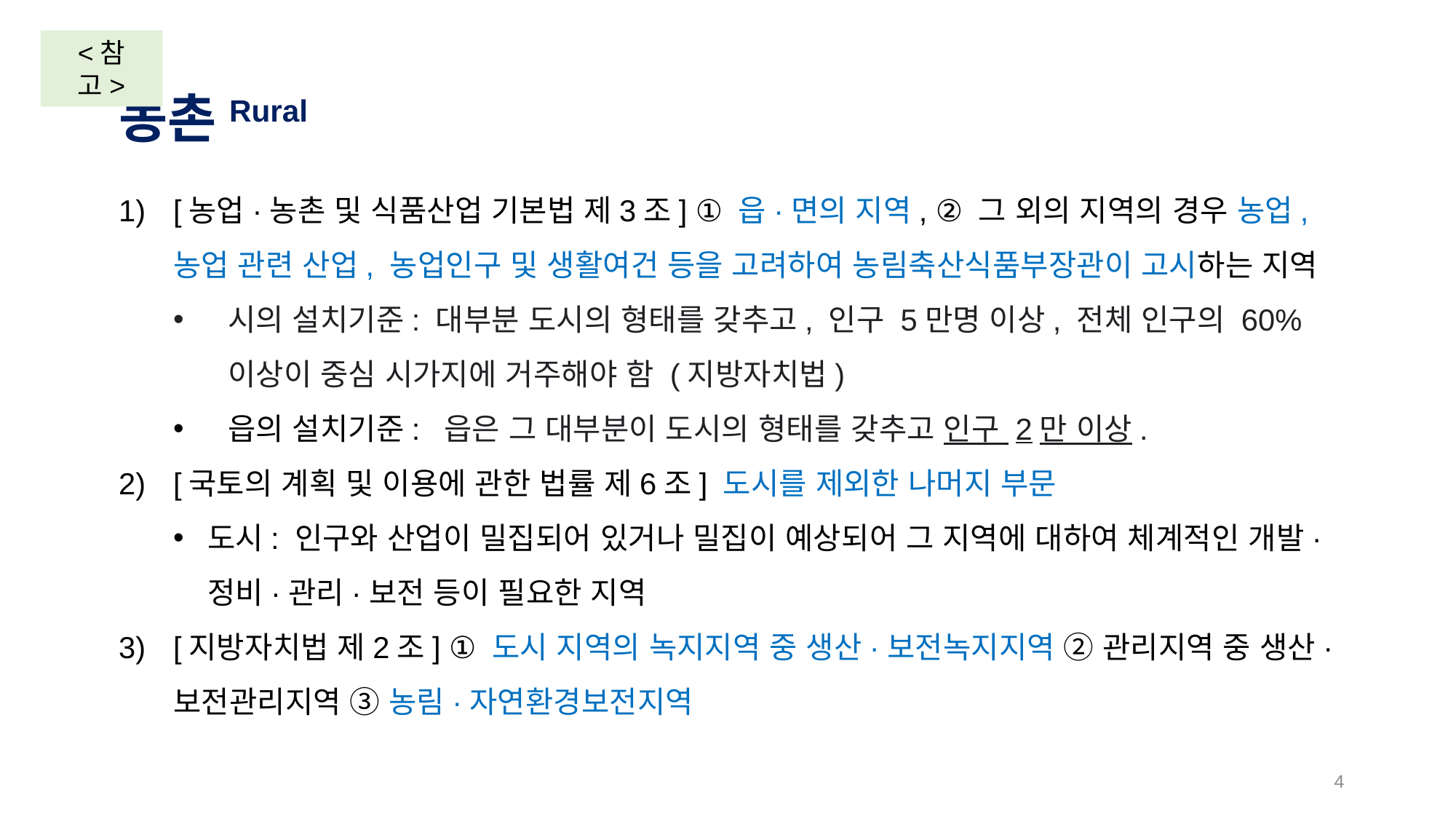

<참 고>
농촌Rural
[농업·농촌 및 식품산업 기본법 제3조] ① 읍·면의 지역, ② 그 외의 지역의 경우 농업, 농업 관련 산업, 농업인구 및 생활여건 등을 고려하여 농림축산식품부장관이 고시하는 지역
시의 설치기준: 대부분 도시의 형태를 갖추고, 인구 5만명 이상, 전체 인구의 60% 이상이 중심 시가지에 거주해야 함 (지방자치법)
읍의 설치기준:  읍은 그 대부분이 도시의 형태를 갖추고 인구 2만 이상.
[국토의 계획 및 이용에 관한 법률 제6조] 도시를 제외한 나머지 부문
도시: 인구와 산업이 밀집되어 있거나 밀집이 예상되어 그 지역에 대하여 체계적인 개발·정비·관리·보전 등이 필요한 지역
[지방자치법 제2조] ① 도시 지역의 녹지지역 중 생산·보전녹지지역 ② 관리지역 중 생산·보전관리지역 ③ 농림·자연환경보전지역
4